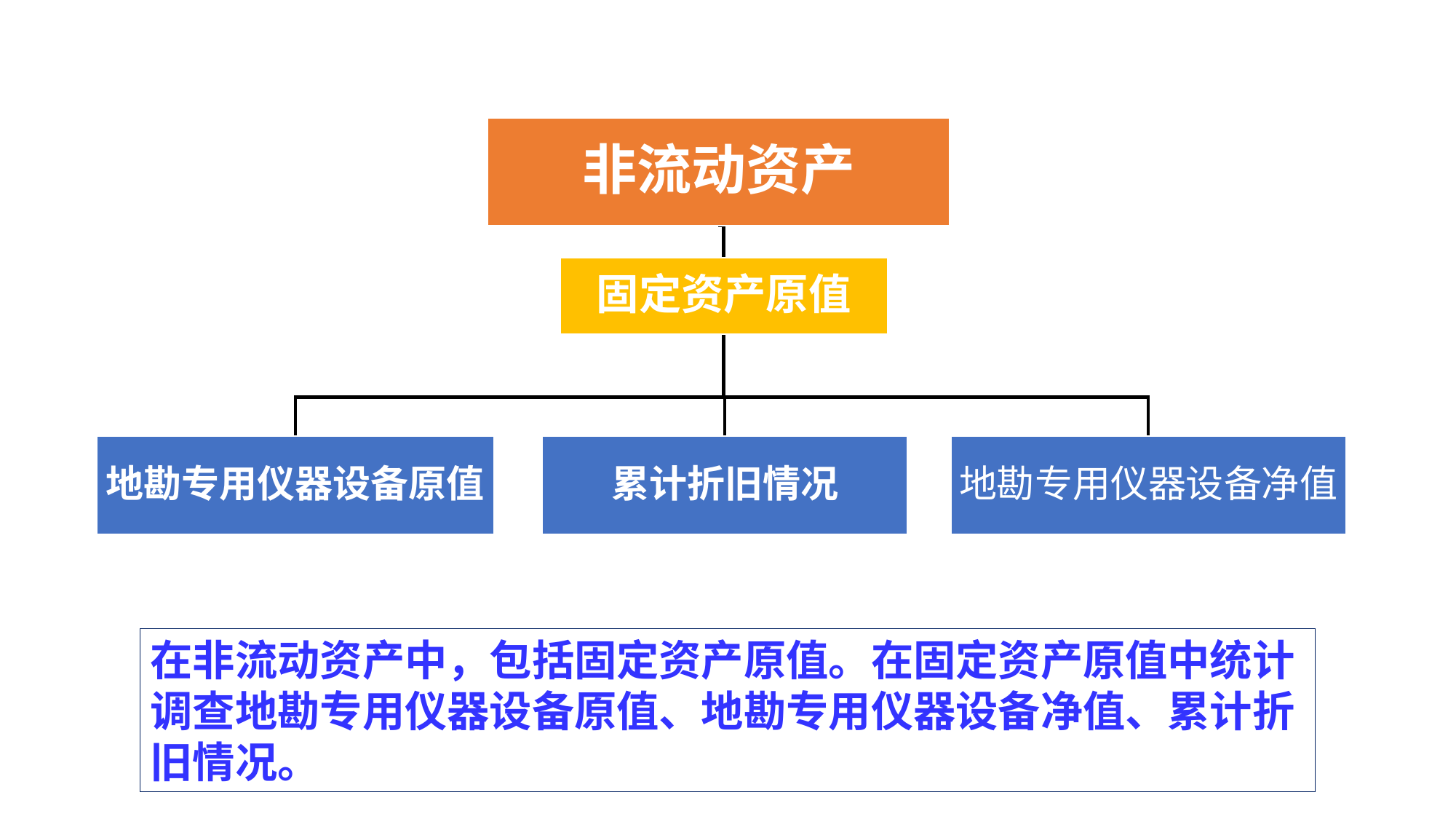

非流动资产
固定资产原值
地勘专用仪器设备原值
累计折旧情况
地勘专用仪器设备净值
在非流动资产中，包括固定资产原值。在固定资产原值中统计调查地勘专用仪器设备原值、地勘专用仪器设备净值、累计折旧情况。